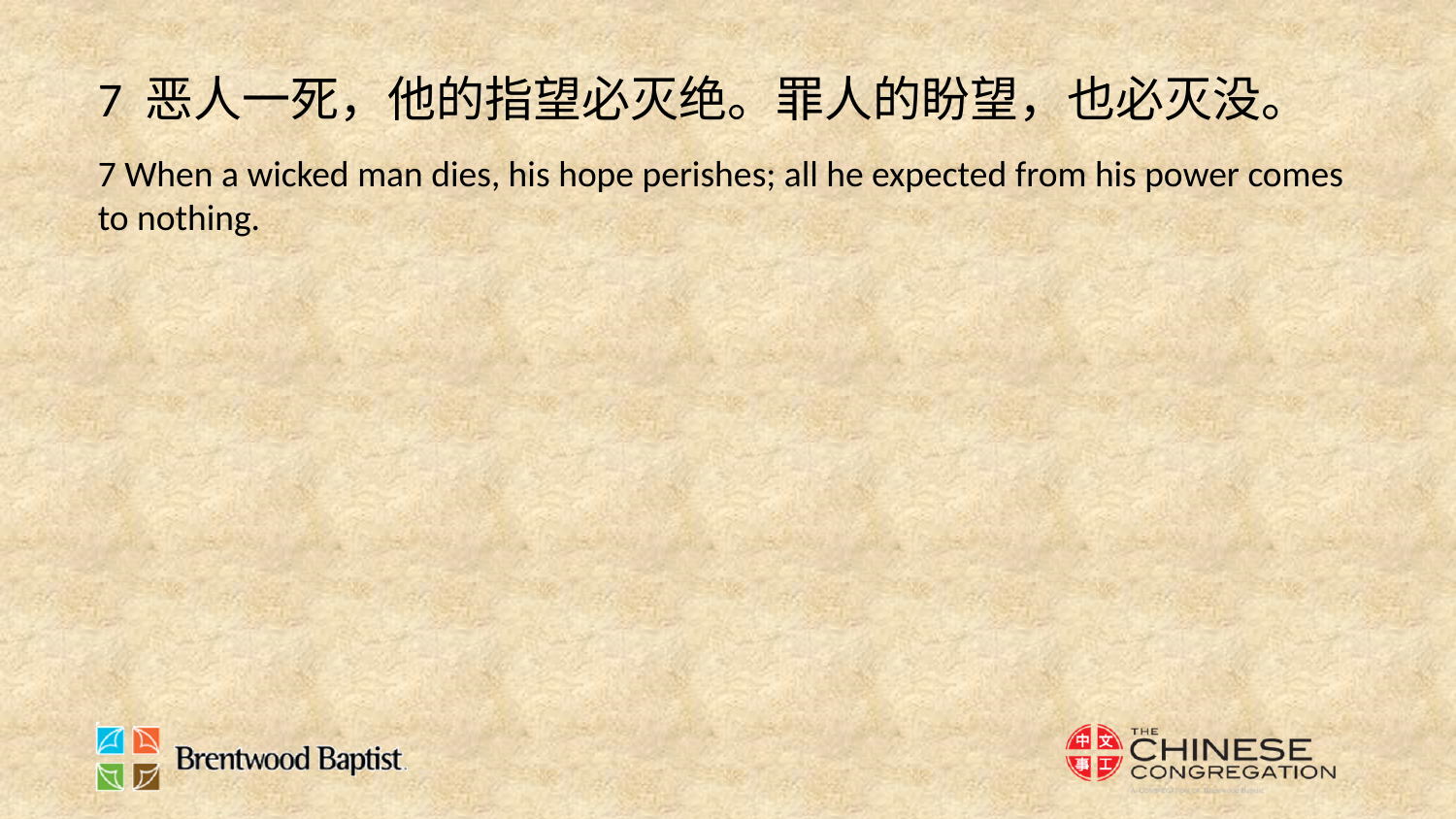

7 恶人一死，他的指望必灭绝。罪人的盼望，也必灭没。

7 When a wicked man dies, his hope perishes; all he expected from his power comes to nothing.